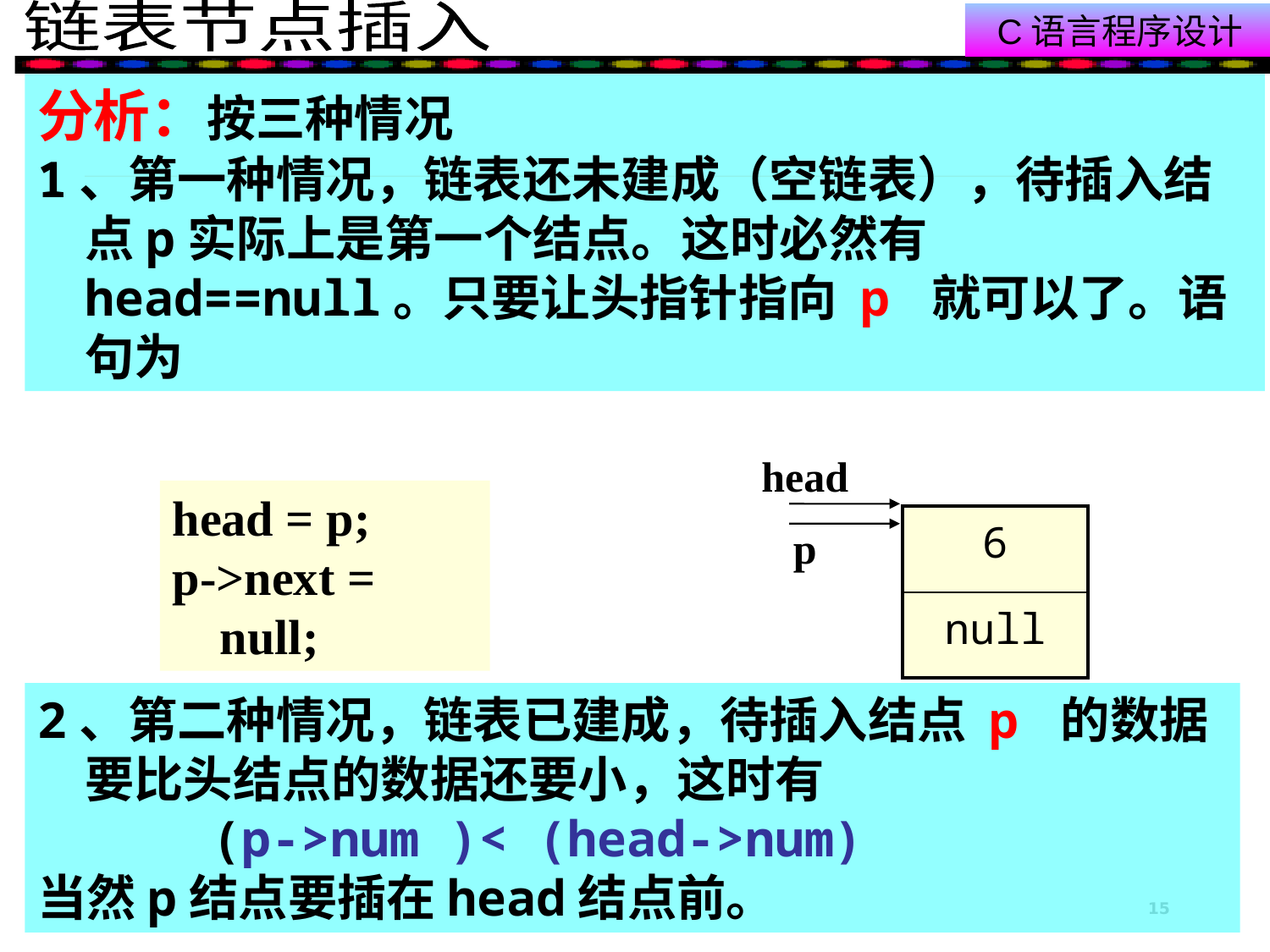

分析：按三种情况
1、第一种情况，链表还未建成（空链表），待插入结点p实际上是第一个结点。这时必然有head==null。只要让头指针指向 p 就可以了。语句为
head
p
head = p;
p->next = null;

| 6 |
| --- |
| null |

2、第二种情况，链表已建成，待插入结点 p 的数据要比头结点的数据还要小，这时有
		(p->num )< (head->num)
当然p结点要插在head结点前。
15